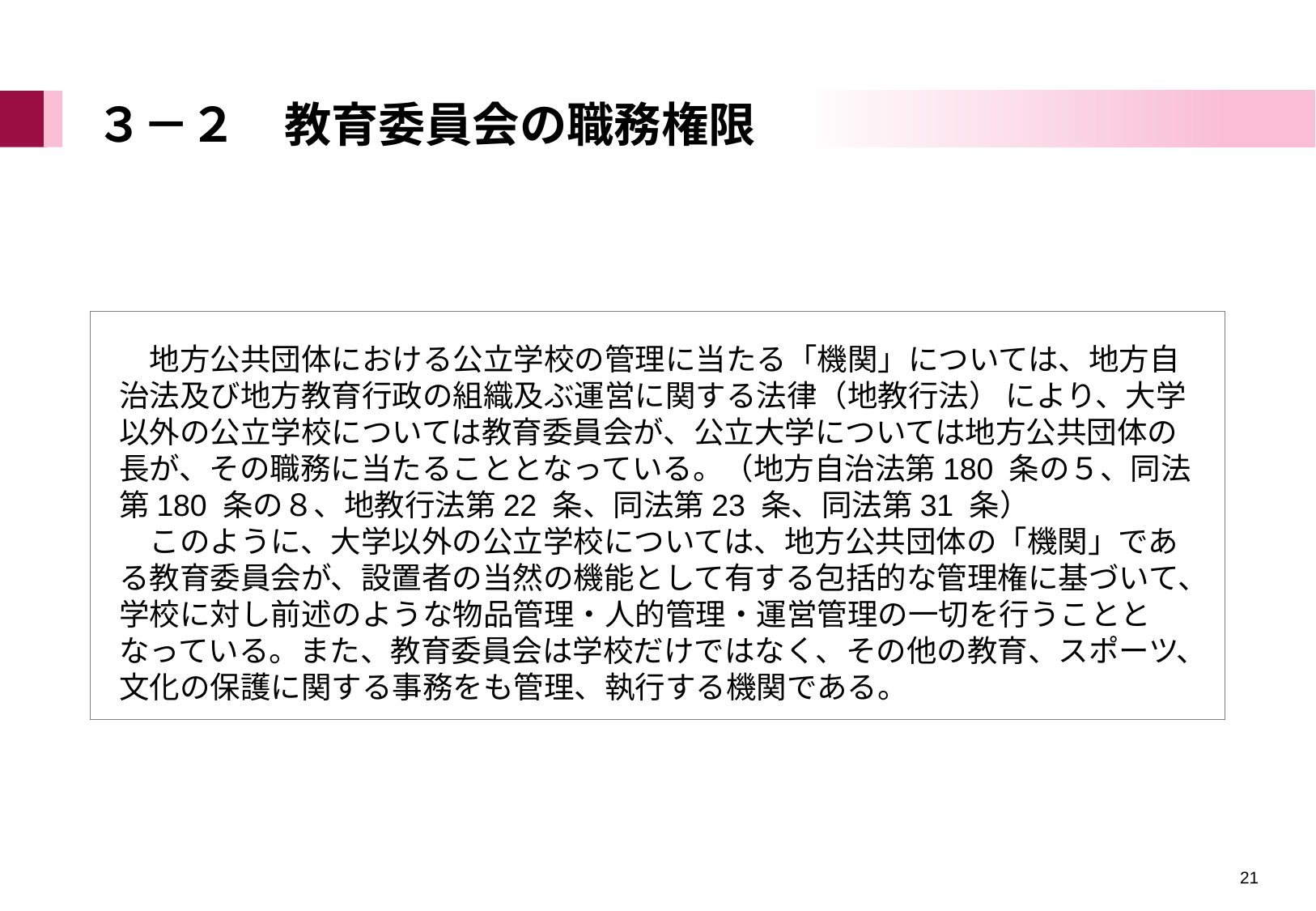

# ３－２　教育委員会の職務権限
　地方公共団体における公立学校の管理に当たる「機関」については、地方自治法及び地方教育行政の組織及ぶ運営に関する法律（地教行法） により、大学以外の公立学校については教育委員会が、公立大学については地方公共団体の長が、その職務に当たることとなっている。（地方自治法第180 条の５、同法第180 条の８、地教行法第22 条、同法第23 条、同法第31 条）
　このように、大学以外の公立学校については、地方公共団体の「機関」である教育委員会が、設置者の当然の機能として有する包括的な管理権に基づいて、学校に対し前述のような物品管理・人的管理・運営管理の一切を行うこととなっている。また、教育委員会は学校だけではなく、その他の教育、スポーツ、文化の保護に関する事務をも管理、執行する機関である。
21